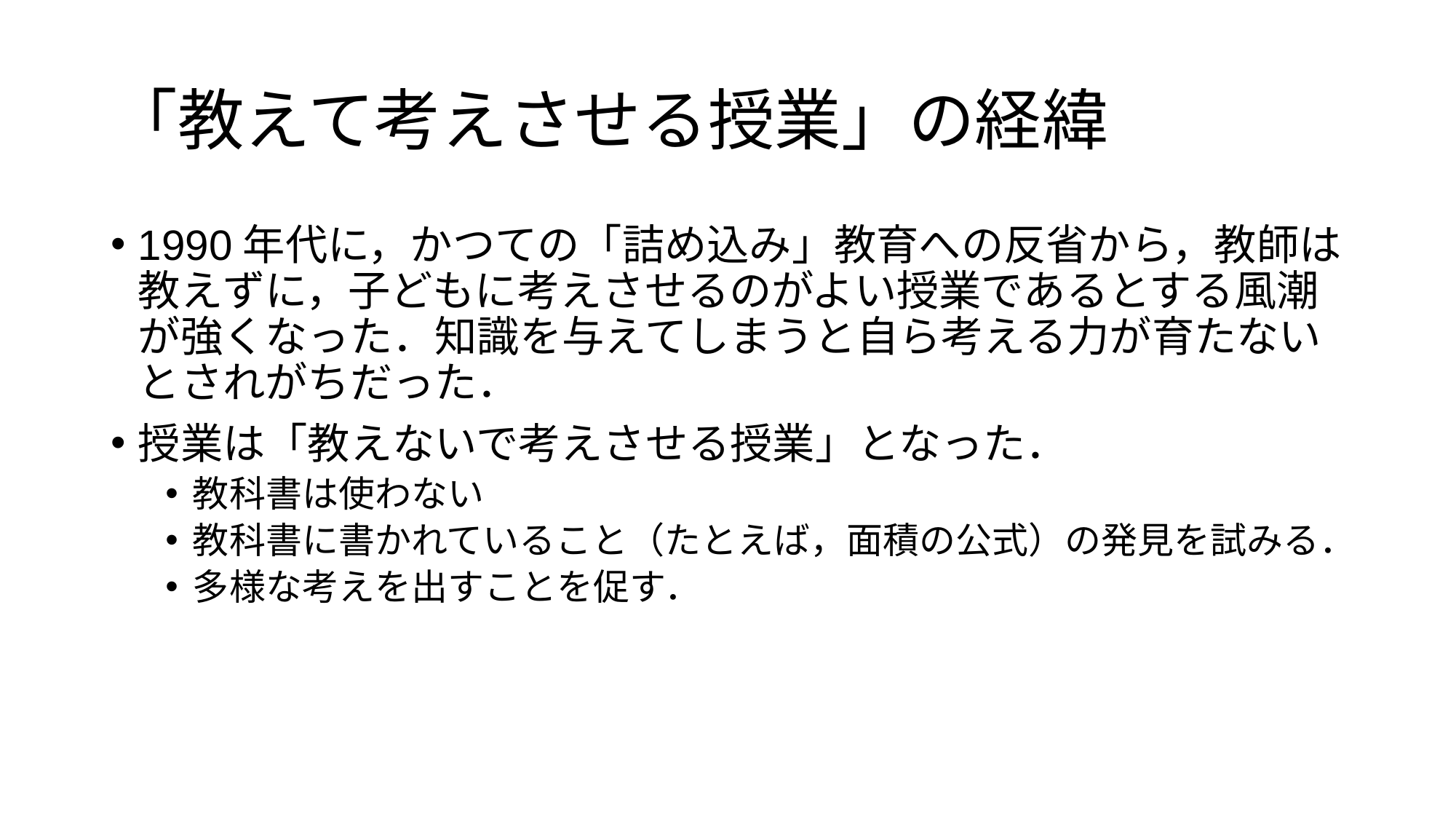

# 「教えて考えさせる授業」の経緯
1990年代に，かつての「詰め込み」教育への反省から，教師は教えずに，子どもに考えさせるのがよい授業であるとする風潮が強くなった．知識を与えてしまうと自ら考える力が育たないとされがちだった．
授業は「教えないで考えさせる授業」となった．
教科書は使わない
教科書に書かれていること（たとえば，面積の公式）の発見を試みる．
多様な考えを出すことを促す．